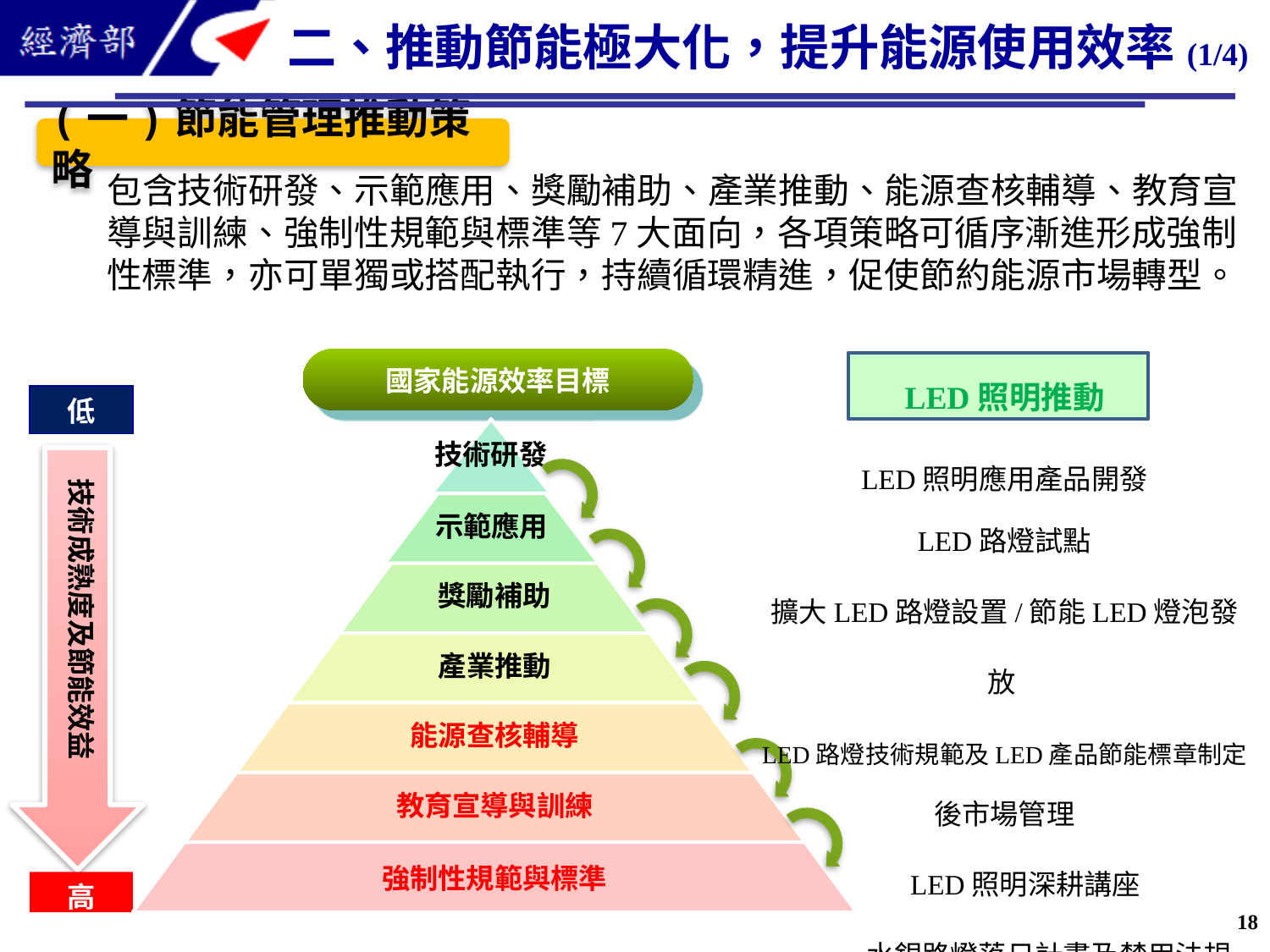

二、推動節能極大化，提升能源使用效率(1/4)

包含技術研發、示範應用、獎勵補助、產業推動、能源查核輔導、教育宣導與訓練、強制性規範與標準等7大面向，各項策略可循序漸進形成強制性標準，亦可單獨或搭配執行，持續循環精進，促使節約能源市場轉型。

(一)節能管理推動策略
國家能源效率目標
技術研發

示範應用

獎勵補助

產業推動

能源查核輔導

教育宣導與訓練

強制性規範與標準
LED照明推動
LED照明應用產品開發
LED路燈試點
擴大LED路燈設置/節能LED燈泡發放
LED路燈技術規範及LED產品節能標章制定
後市場管理
      LED照明深耕講座
             水銀路燈落日計畫及禁用法規

低

技術成熟度及節能效益
高

18